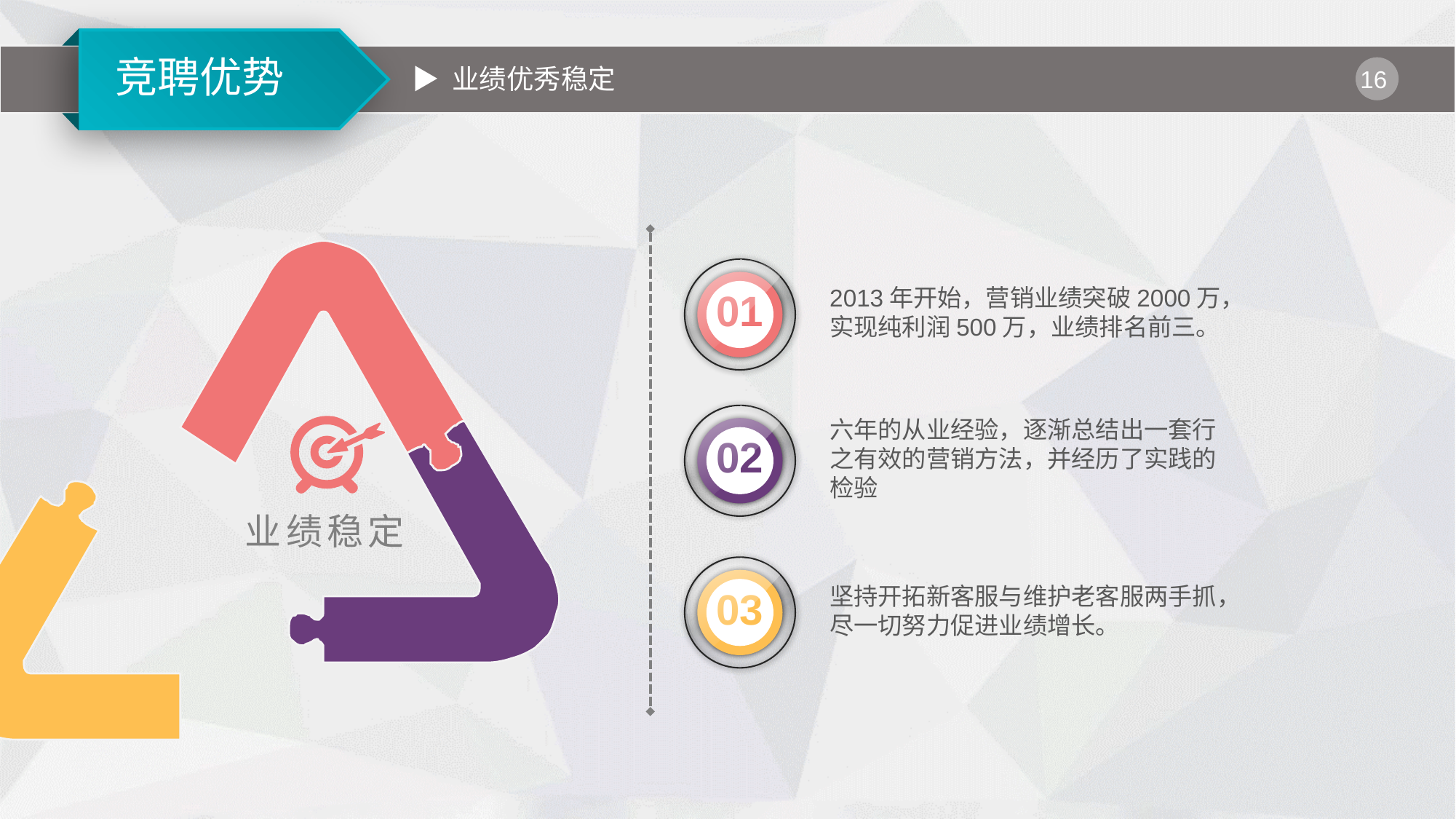

▶ 业绩优秀稳定

01

2013年开始，营销业绩突破2000万，实现纯利润500万，业绩排名前三。

02

六年的从业经验，逐渐总结出一套行之有效的营销方法，并经历了实践的检验

业绩稳定

03

坚持开拓新客服与维护老客服两手抓，尽一切努力促进业绩增长。